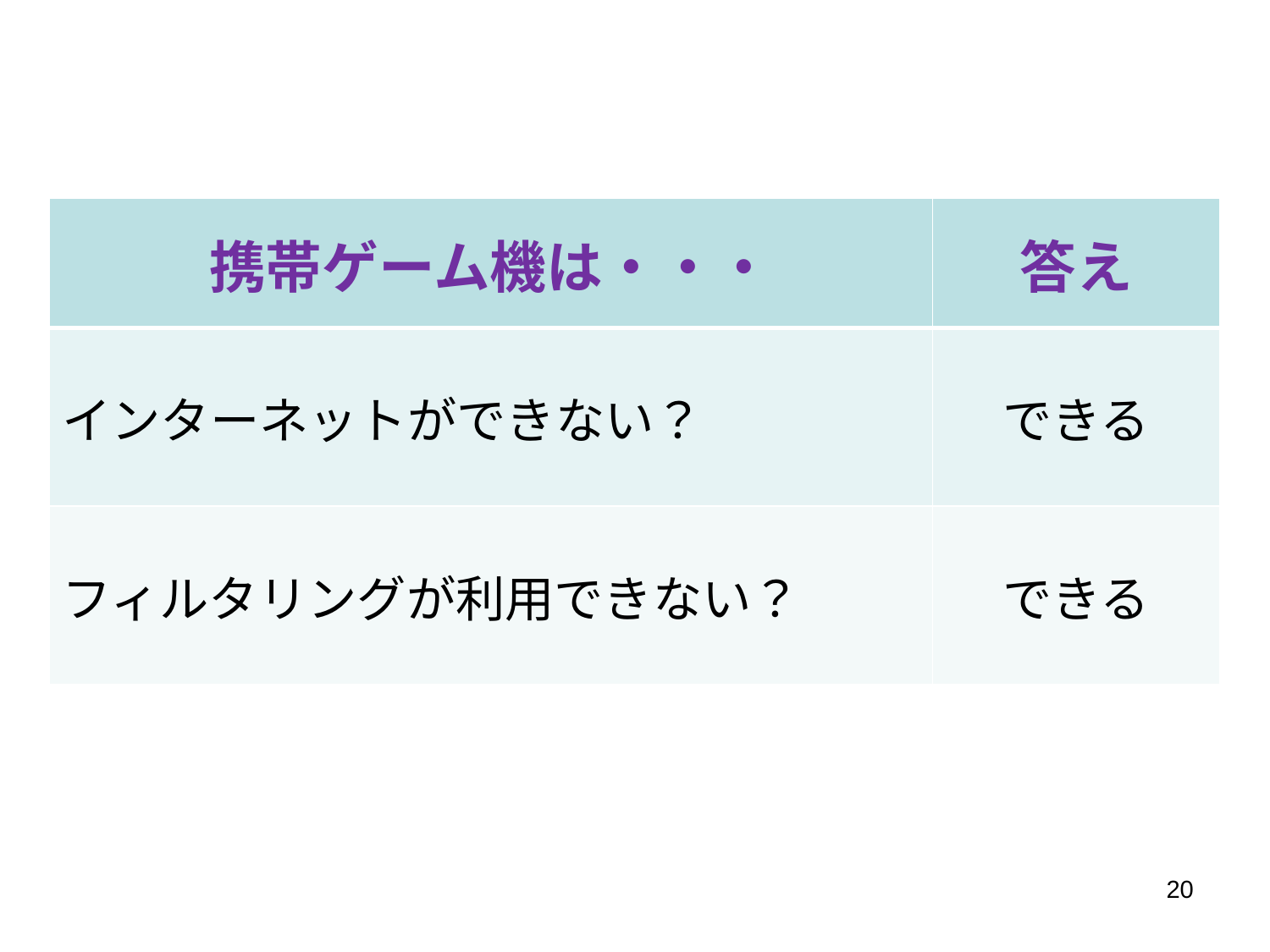

| 携帯ゲーム機は・・・ | 答え |
| --- | --- |
| インターネットができない？ | できる |
| フィルタリングが利用できない？ | できる |
20